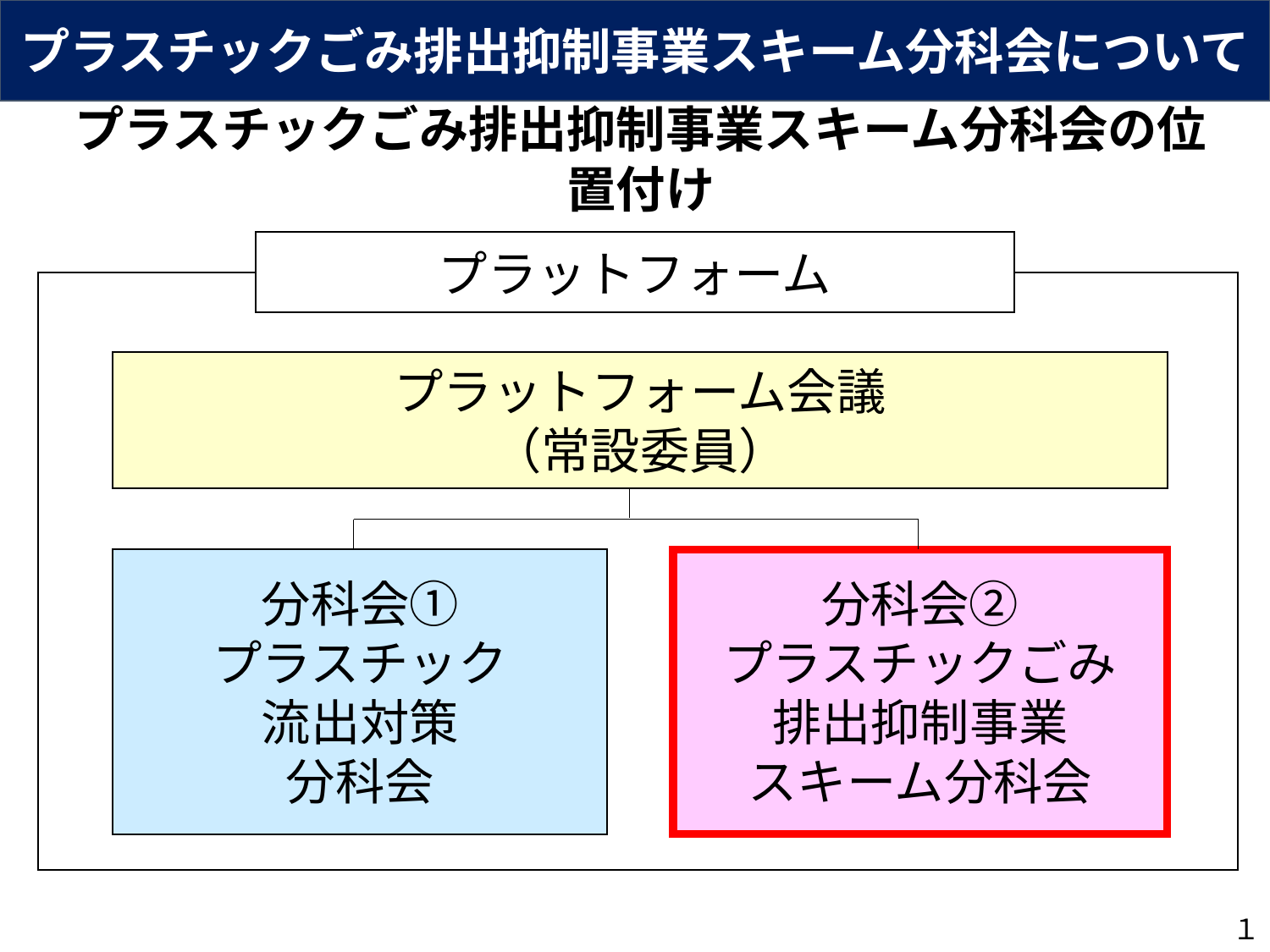

プラスチックごみ排出抑制事業スキーム分科会について
プラスチックごみ排出抑制事業スキーム分科会の位置付け
プラットフォーム

プラットフォーム会議
（常設委員）
分科会①
プラスチック
流出対策
分科会
分科会②
プラスチックごみ
排出抑制事業
スキーム分科会
１